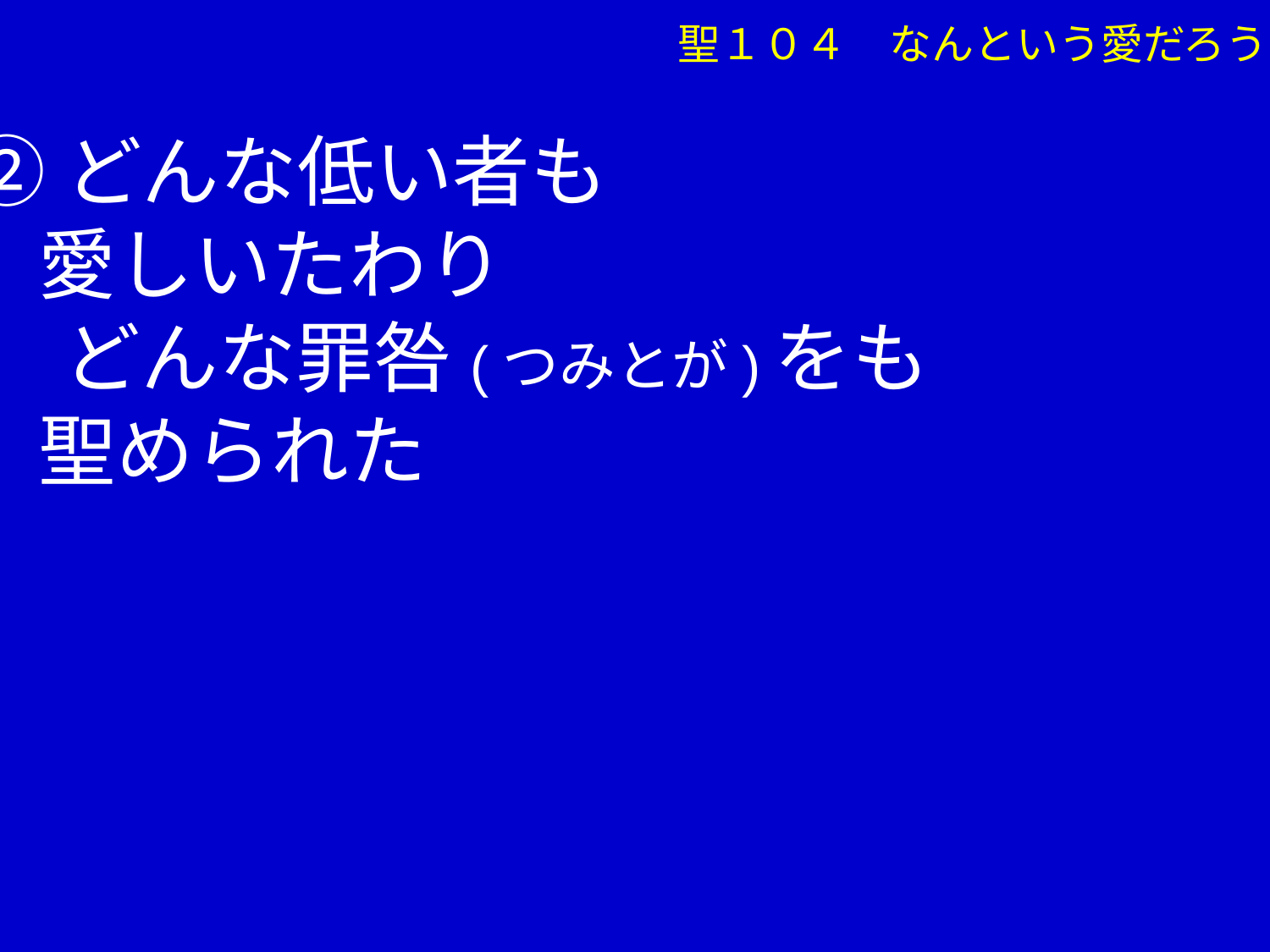

聖１０４　なんという愛だろう
②どんな低い者も
   愛しいたわり
　 どんな罪咎(つみとが)をも
   聖められた